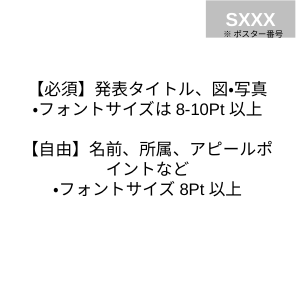

SXXX

【必須】発表タイトル、図・写真
・フォントサイズは8-10Pt以上

【自由】名前、所属、アピールポイントなど
・フォントサイズ8Pt以上

※ポスター番号